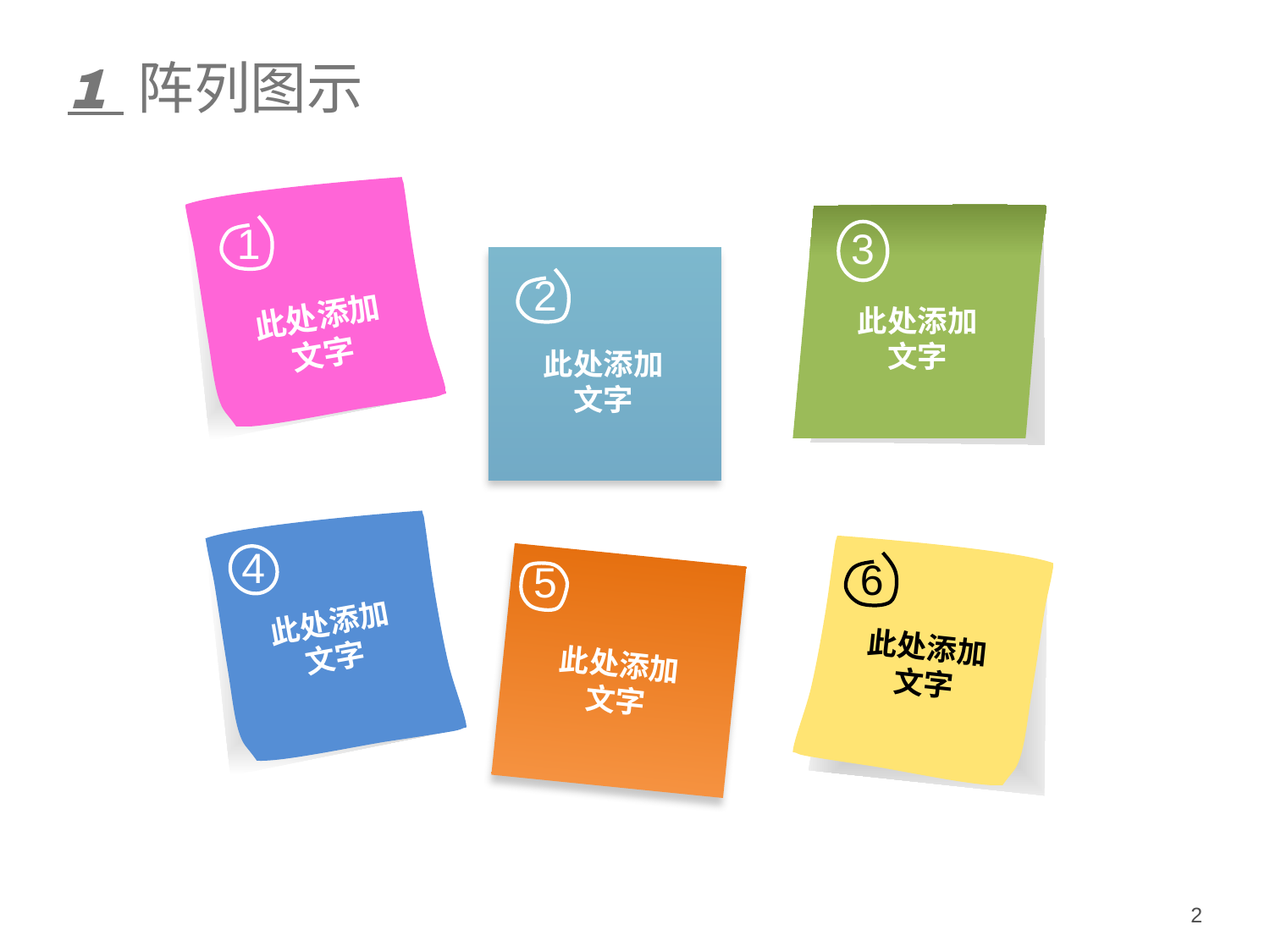

# 1 阵列图示

1

此处添加文字

3

2

此处添加
文字
此处添加
文字

4

6

5

此处添加
文字
此处添加
文字
此处添加
文字
2